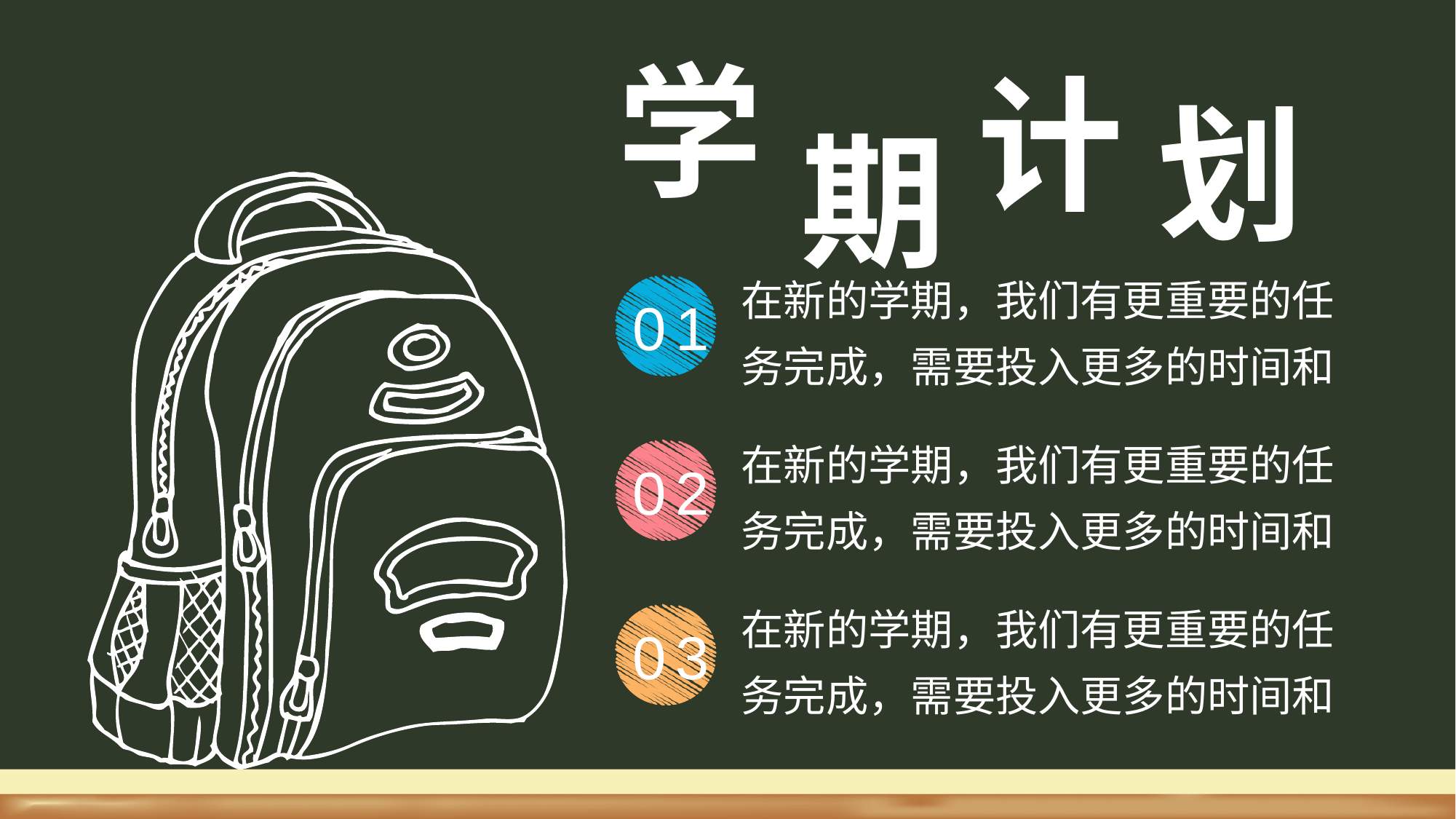

学
计
划
期

在新的学期，我们有更重要的任务完成，需要投入更多的时间和

01
在新的学期，我们有更重要的任务完成，需要投入更多的时间和

02
在新的学期，我们有更重要的任务完成，需要投入更多的时间和

03